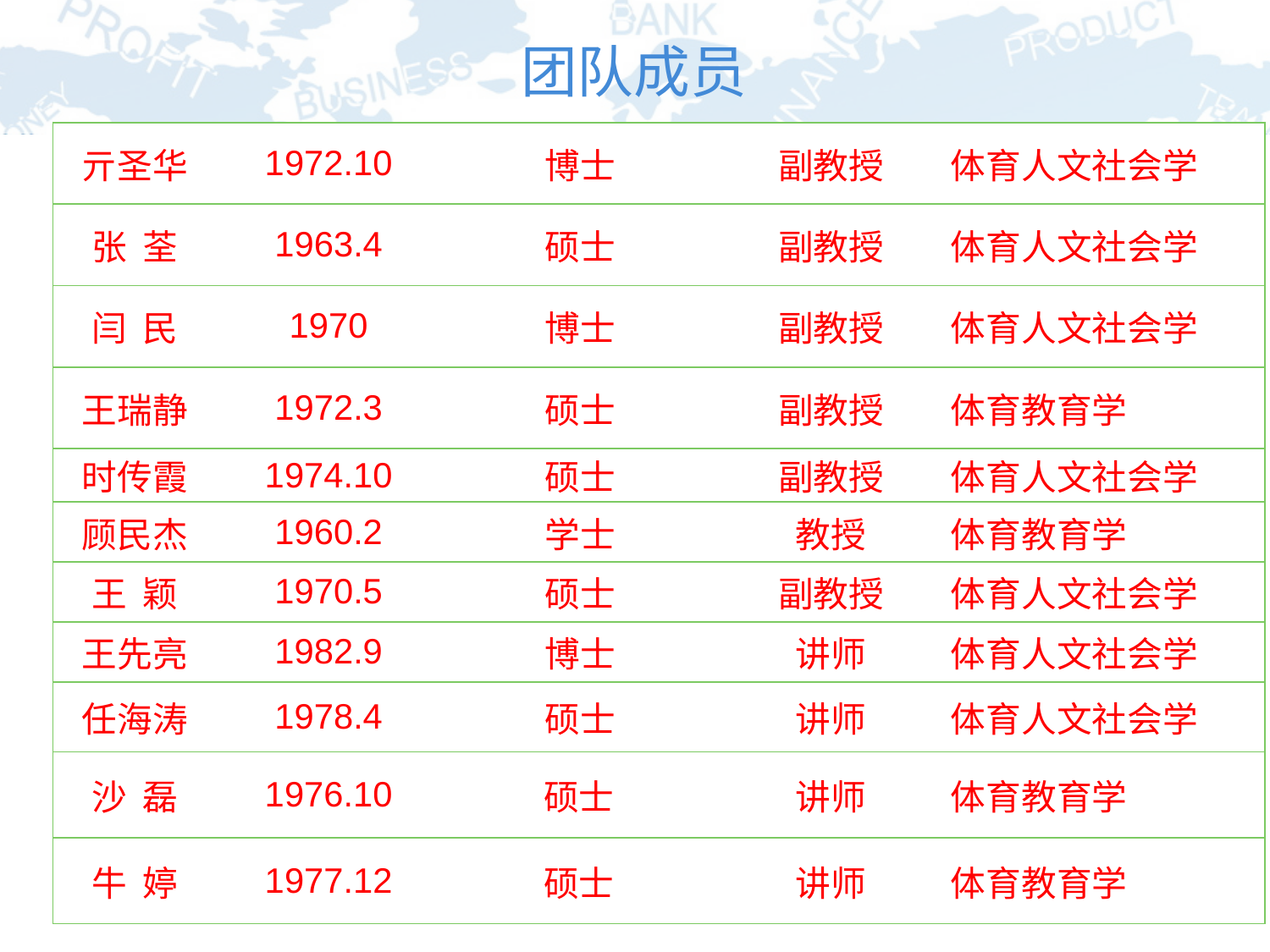

# 团队成员
| 亓圣华 | 1972.10 | 博士 | 副教授 | 体育人文社会学 |
| --- | --- | --- | --- | --- |
| 张 荃 | 1963.4 | 硕士 | 副教授 | 体育人文社会学 |
| 闫 民 | 1970 | 博士 | 副教授 | 体育人文社会学 |
| 王瑞静 | 1972.3 | 硕士 | 副教授 | 体育教育学 |
| 时传霞 | 1974.10 | 硕士 | 副教授 | 体育人文社会学 |
| 顾民杰 | 1960.2 | 学士 | 教授 | 体育教育学 |
| 王 颖 | 1970.5 | 硕士 | 副教授 | 体育人文社会学 |
| 王先亮 | 1982.9 | 博士 | 讲师 | 体育人文社会学 |
| 任海涛 | 1978.4 | 硕士 | 讲师 | 体育人文社会学 |
| 沙 磊 | 1976.10 | 硕士 | 讲师 | 体育教育学 |
| 牛 婷 | 1977.12 | 硕士 | 讲师 | 体育教育学 |